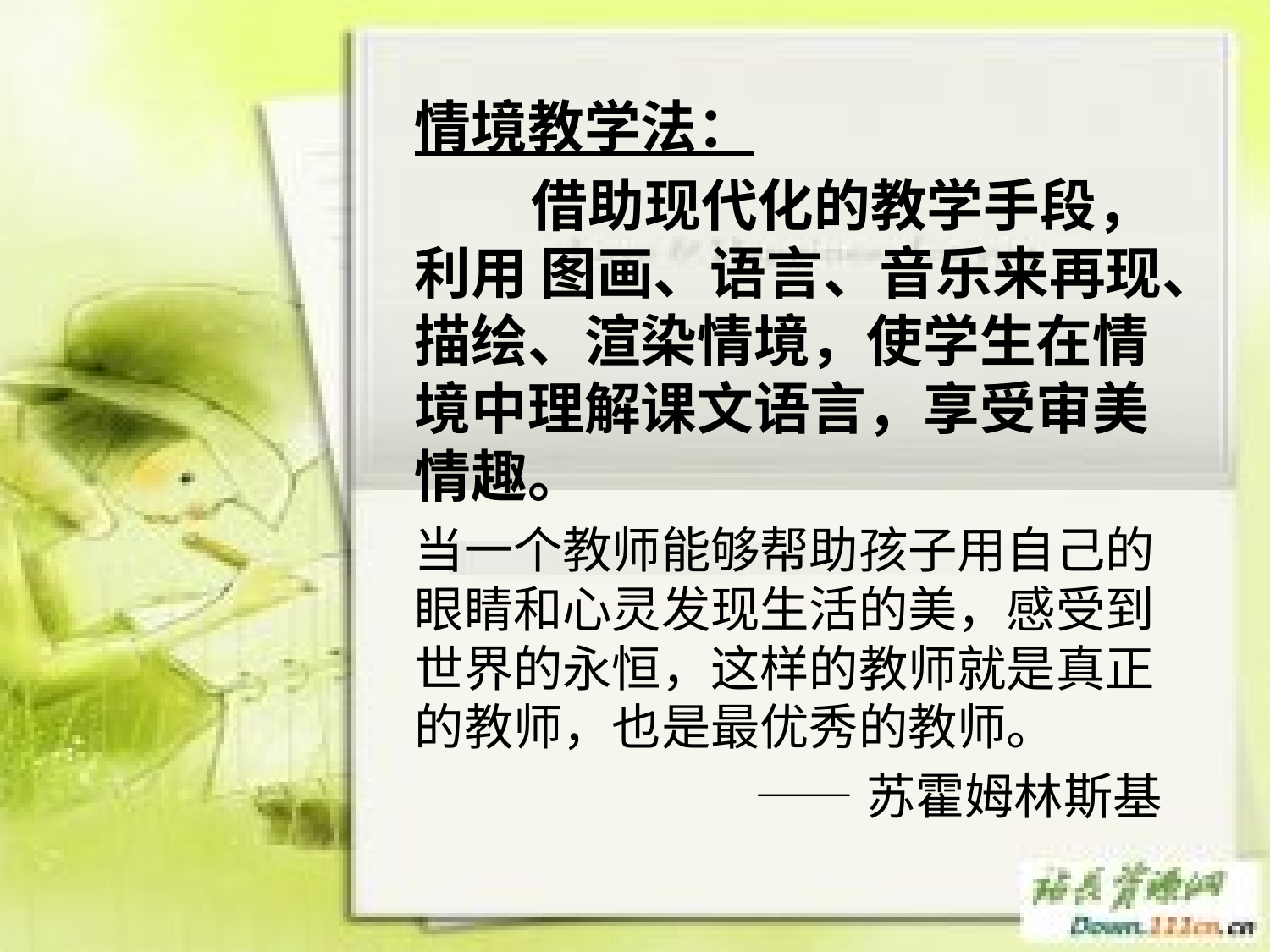

情境教学法：
        借助现代化的教学手段，利用 图画、语言、音乐来再现、描绘、渲染情境，使学生在情境中理解课文语言，享受审美情趣。
当一个教师能够帮助孩子用自己的眼睛和心灵发现生活的美，感受到世界的永恒，这样的教师就是真正的教师，也是最优秀的教师。
                               ——苏霍姆林斯基